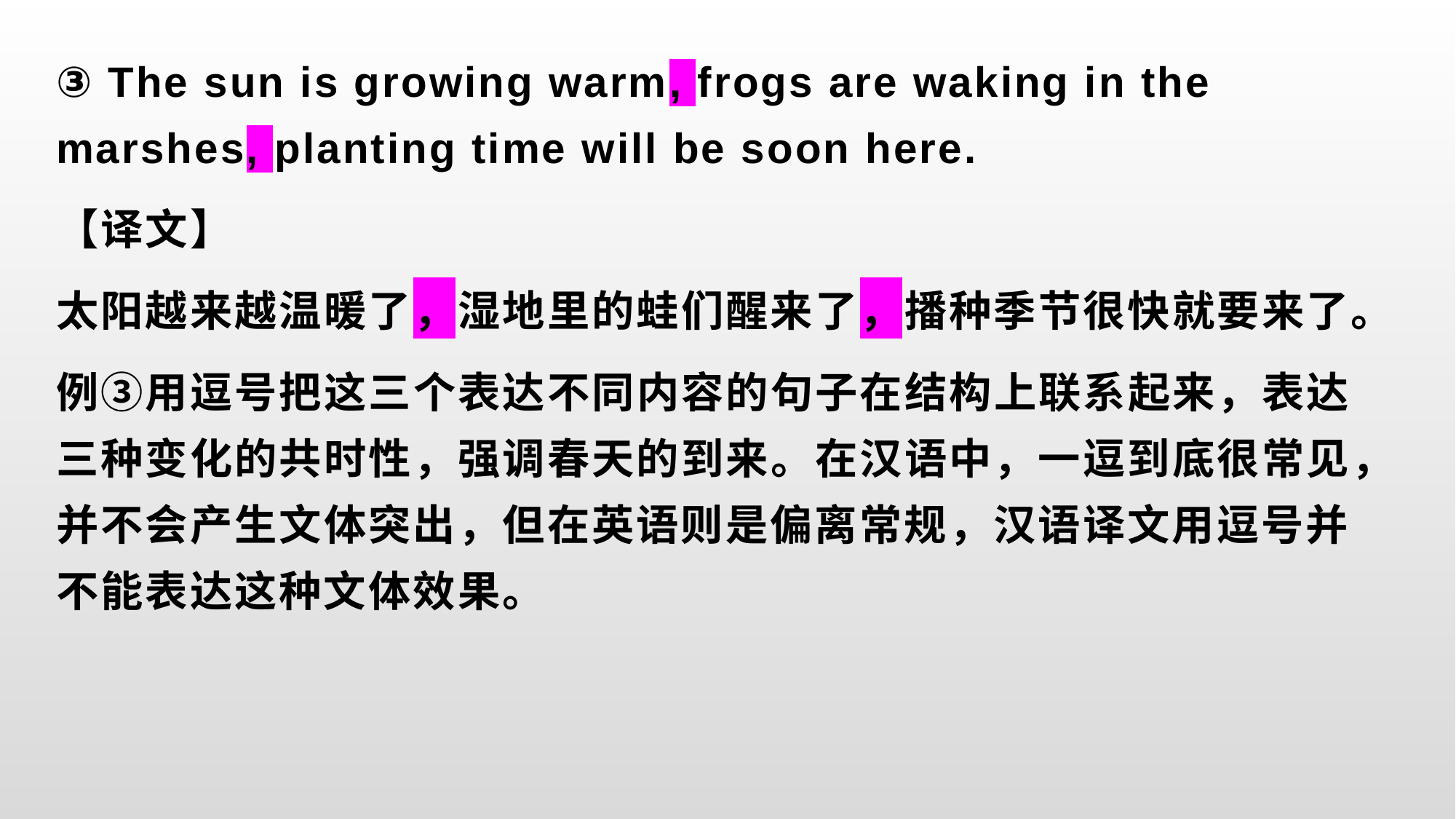

③ The sun is growing warm, frogs are waking in the marshes, planting time will be soon here.
【译文】
太阳越来越温暖了，湿地里的蛙们醒来了，播种季节很快就要来了。
例③用逗号把这三个表达不同内容的句子在结构上联系起来，表达三种变化的共时性，强调春天的到来。在汉语中，一逗到底很常见，并不会产生文体突出，但在英语则是偏离常规，汉语译文用逗号并不能表达这种文体效果。
#